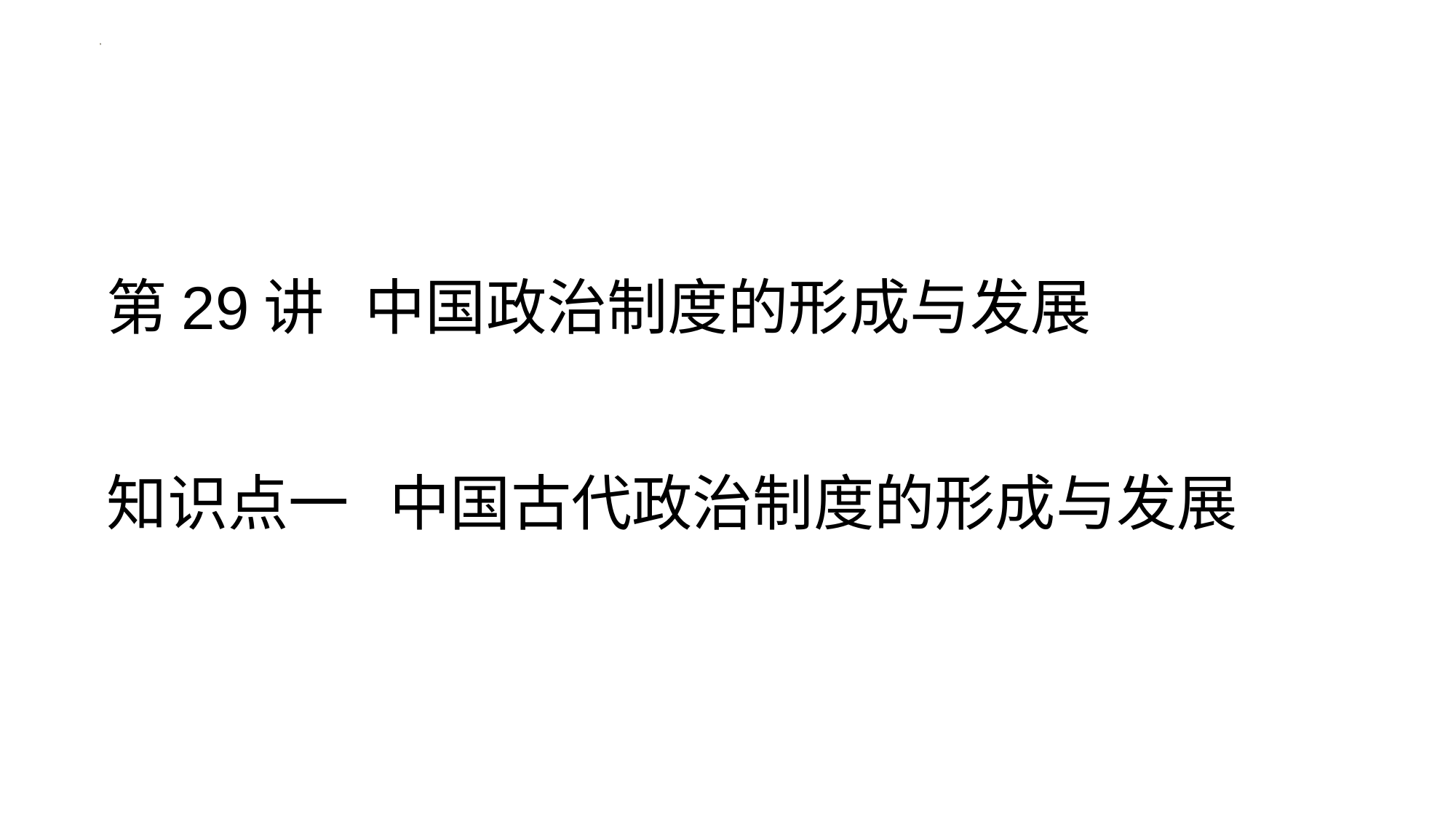

第29讲   中国政治制度的形成与发展
知识点一   中国古代政治制度的形成与发展